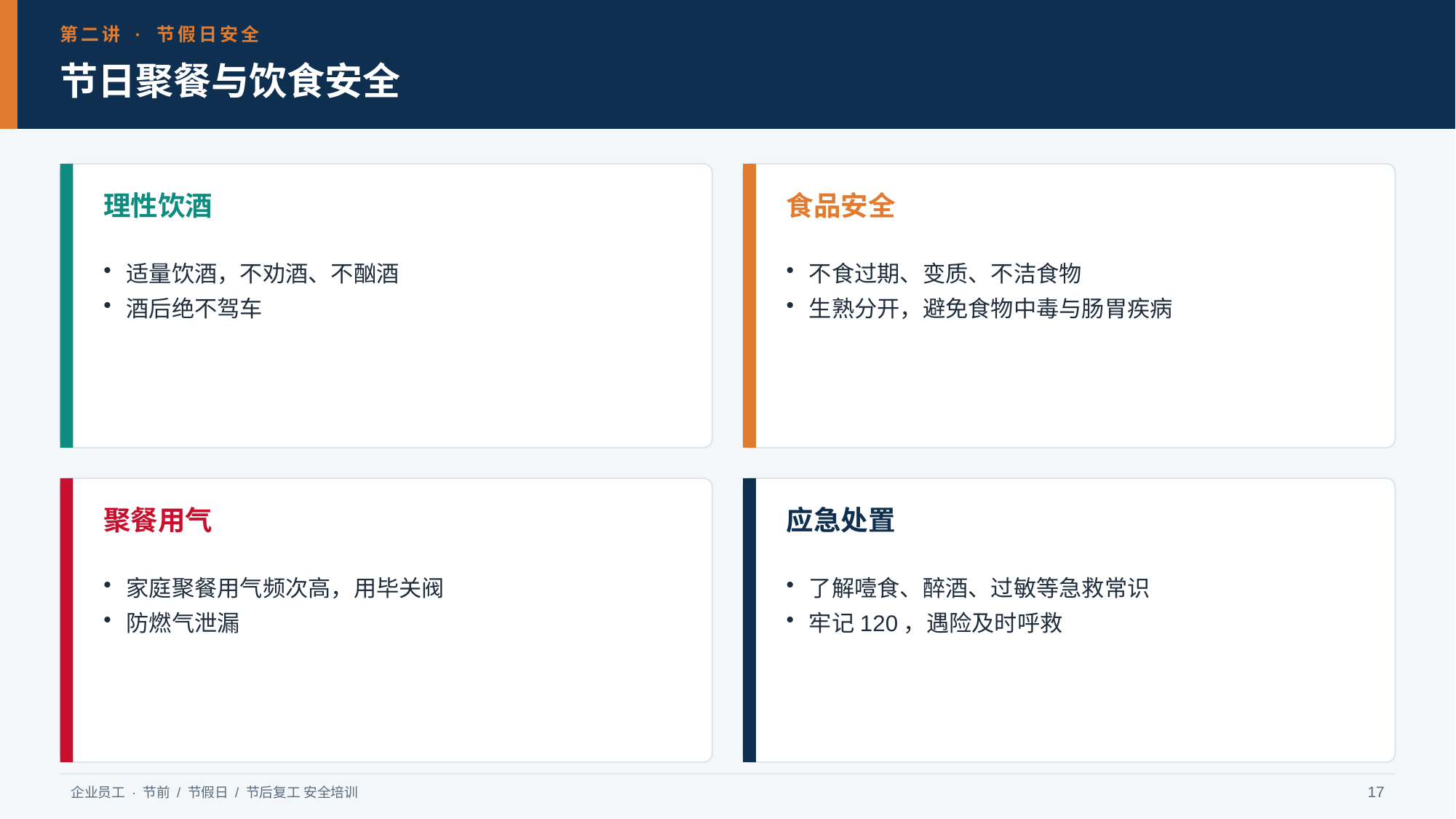

第二讲 · 节假日安全
节日聚餐与饮食安全

理性饮酒
食品安全
适量饮酒，不劝酒、不酗酒
酒后绝不驾车
不食过期、变质、不洁食物
生熟分开，避免食物中毒与肠胃疾病

聚餐用气
应急处置
家庭聚餐用气频次高，用毕关阀
防燃气泄漏
了解噎食、醉酒、过敏等急救常识
牢记120，遇险及时呼救

企业员工 · 节前 / 节假日 / 节后复工 安全培训
17